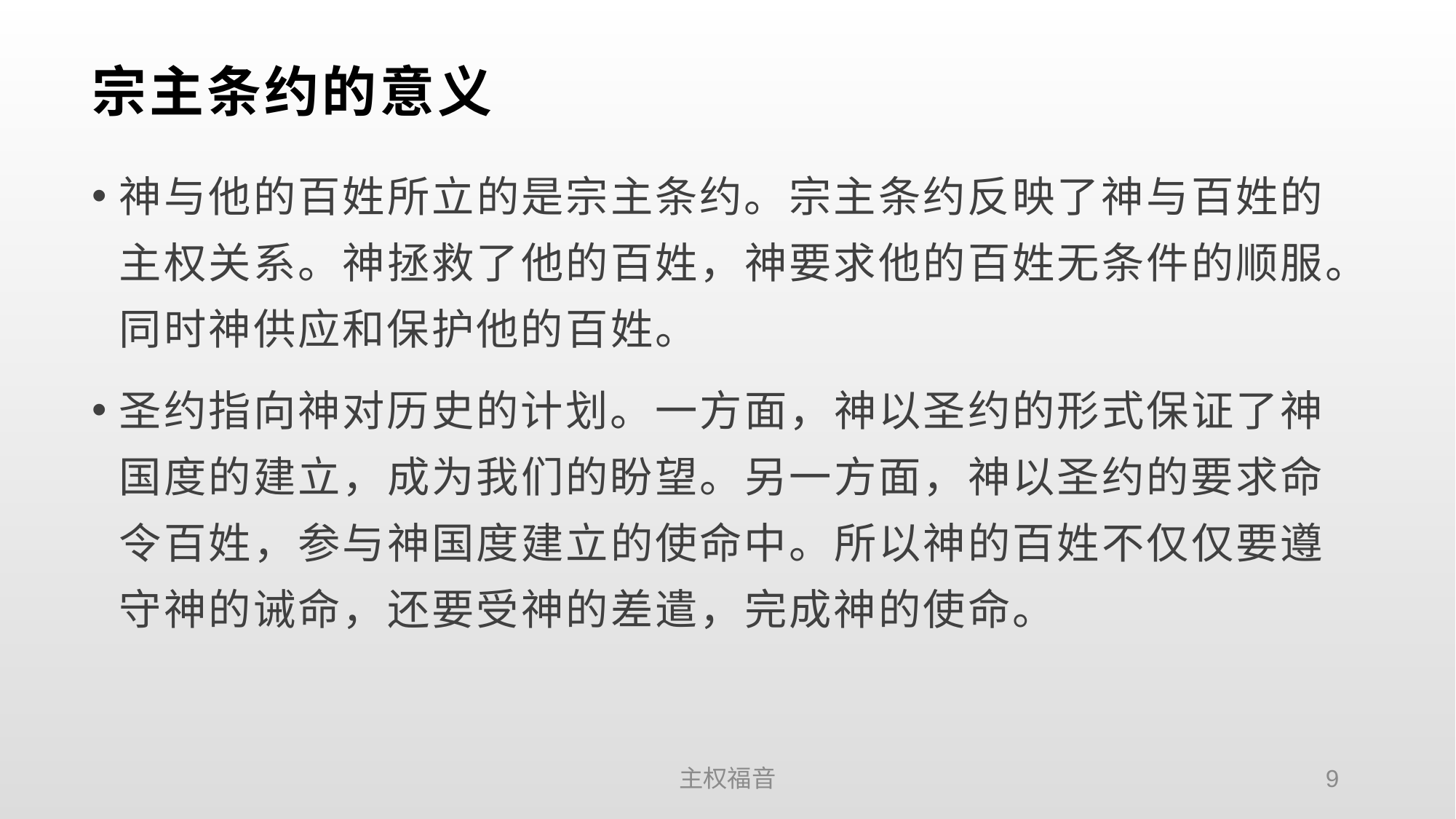

# 宗主条约的意义
神与他的百姓所立的是宗主条约。宗主条约反映了神与百姓的主权关系。神拯救了他的百姓，神要求他的百姓无条件的顺服。同时神供应和保护他的百姓。
圣约指向神对历史的计划。一方面，神以圣约的形式保证了神国度的建立，成为我们的盼望。另一方面，神以圣约的要求命令百姓，参与神国度建立的使命中。所以神的百姓不仅仅要遵守神的诫命，还要受神的差遣，完成神的使命。
主权福音
9